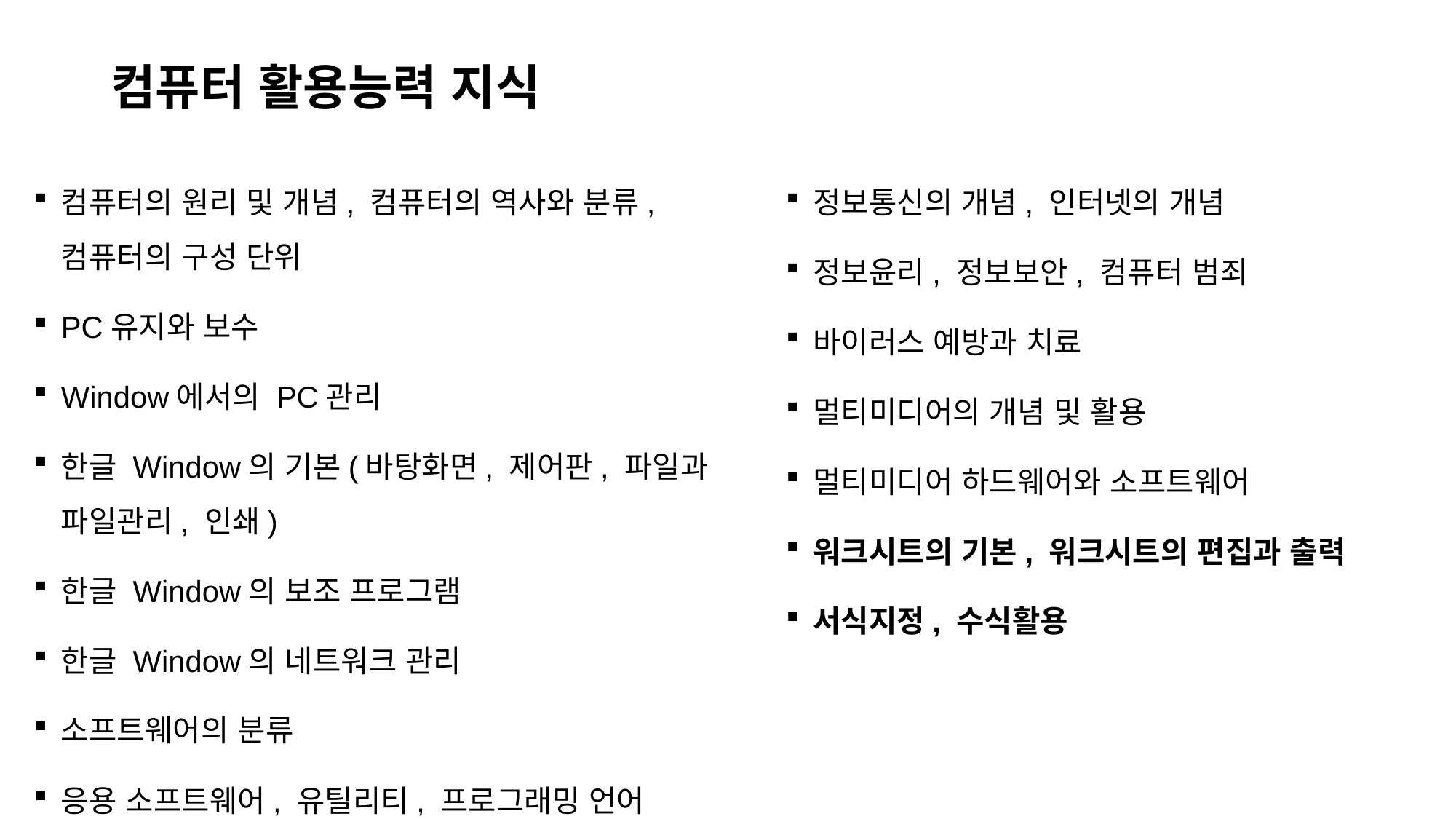

# 컴퓨터 활용능력 지식
컴퓨터의 원리 및 개념, 컴퓨터의 역사와 분류, 컴퓨터의 구성 단위
PC유지와 보수
Window에서의 PC관리
한글 Window의 기본(바탕화면, 제어판, 파일과 파일관리, 인쇄)
한글 Window의 보조 프로그램
한글 Window의 네트워크 관리
소프트웨어의 분류
응용 소프트웨어, 유틸리티, 프로그래밍 언어

정보통신의 개념, 인터넷의 개념
정보윤리, 정보보안, 컴퓨터 범죄
바이러스 예방과 치료
멀티미디어의 개념 및 활용
멀티미디어 하드웨어와 소프트웨어
워크시트의 기본, 워크시트의 편집과 출력
서식지정, 수식활용